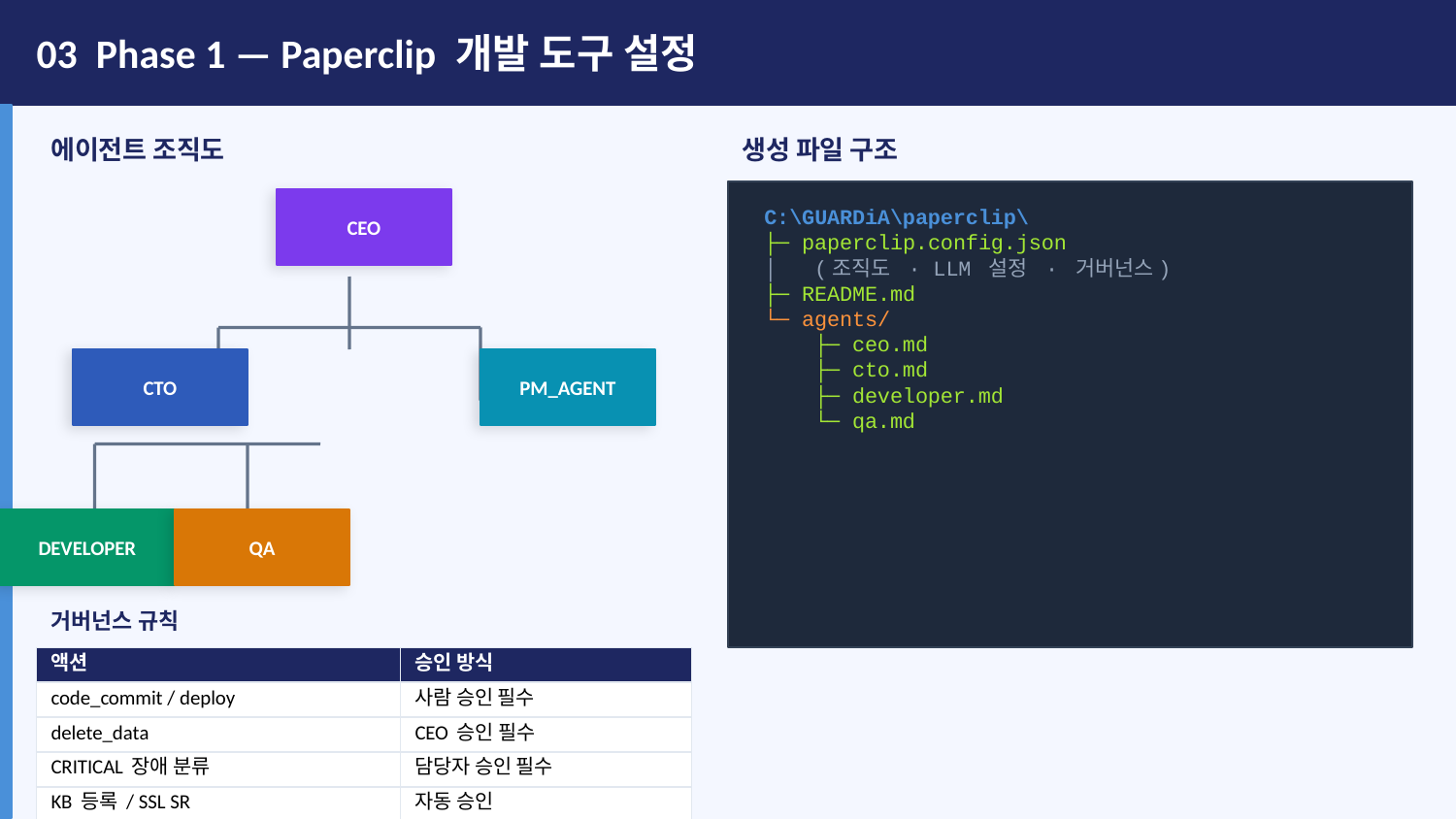

03  Phase 1 — Paperclip 개발 도구 설정

에이전트 조직도
생성 파일 구조

CEO
C:\GUARDiA\paperclip\
├─ paperclip.config.json
│   (조직도 · LLM 설정 · 거버넌스)
├─ README.md
└─ agents/
    ├─ ceo.md
    ├─ cto.md
    ├─ developer.md
    └─ qa.md

CTO

PM_AGENT

DEVELOPER

QA
거버넌스 규칙
| 액션 | 승인 방식 |
| --- | --- |
| code\_commit / deploy | 사람 승인 필수 |
| delete\_data | CEO 승인 필수 |
| CRITICAL 장애 분류 | 담당자 승인 필수 |
| KB 등록 / SSL SR | 자동 승인 |